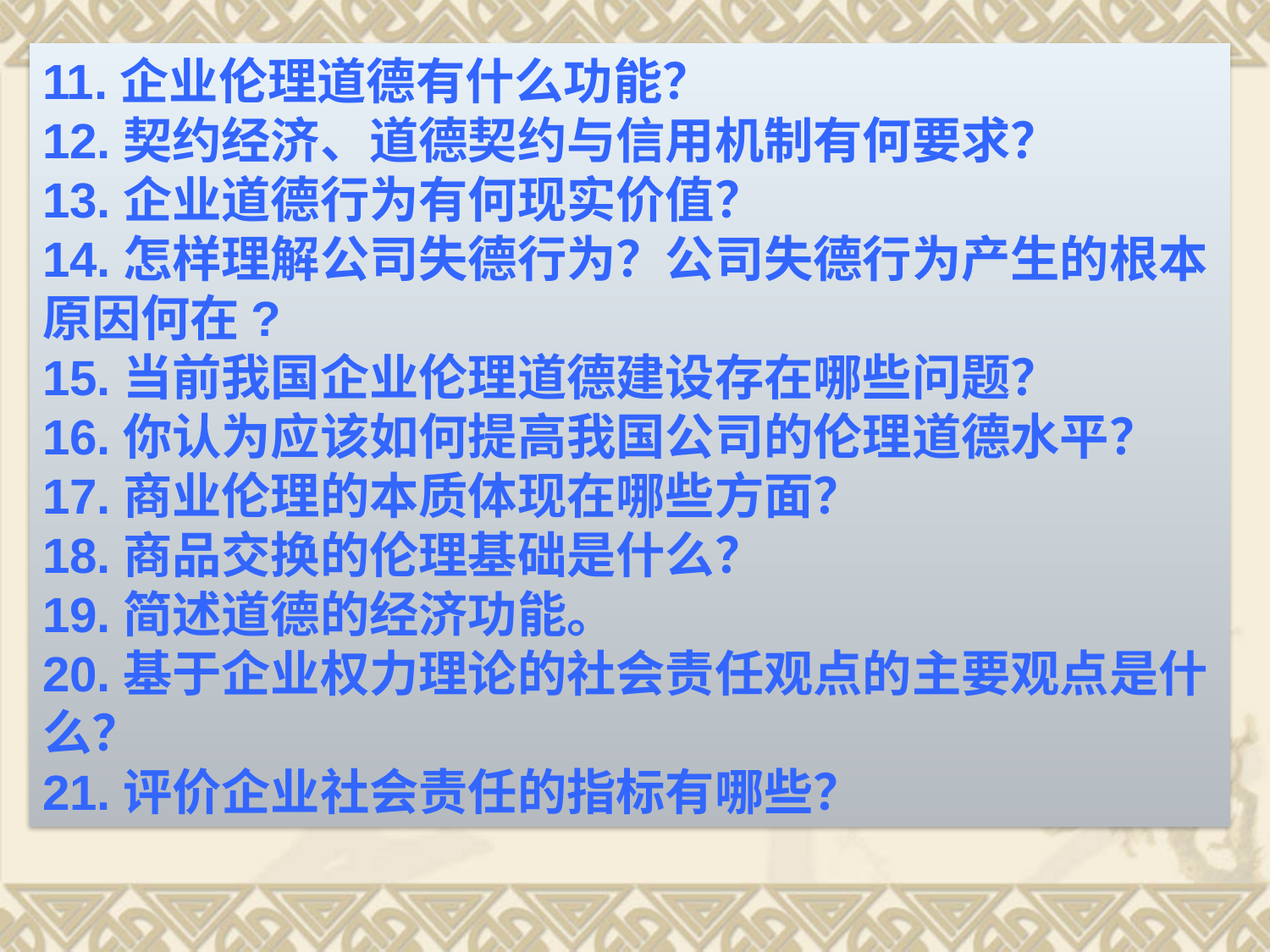

11.企业伦理道德有什么功能？
12.契约经济、道德契约与信用机制有何要求？
13.企业道德行为有何现实价值？
14.怎样理解公司失德行为？公司失德行为产生的根本原因何在?
15.当前我国企业伦理道德建设存在哪些问题？
16.你认为应该如何提高我国公司的伦理道德水平？
17.商业伦理的本质体现在哪些方面？
18.商品交换的伦理基础是什么？
19.简述道德的经济功能。
20.基于企业权力理论的社会责任观点的主要观点是什么？
21.评价企业社会责任的指标有哪些？